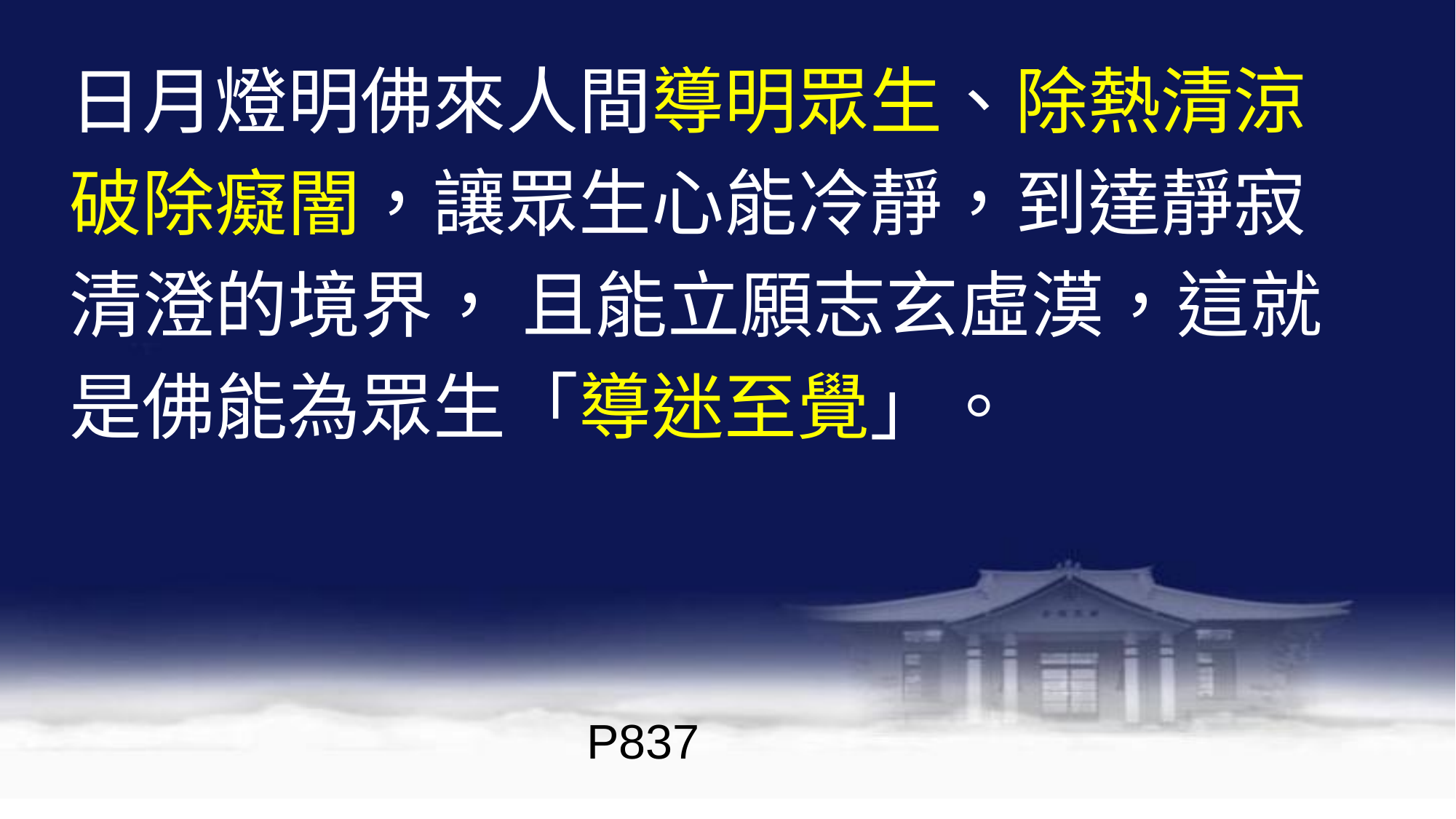

日月燈明佛來人間導明眾生、除熱清涼
破除癡闇，讓眾生心能冷靜，到達靜寂
清澄的境界， 且能立願志玄虛漠，這就
是佛能為眾生「導迷至覺」。
P837